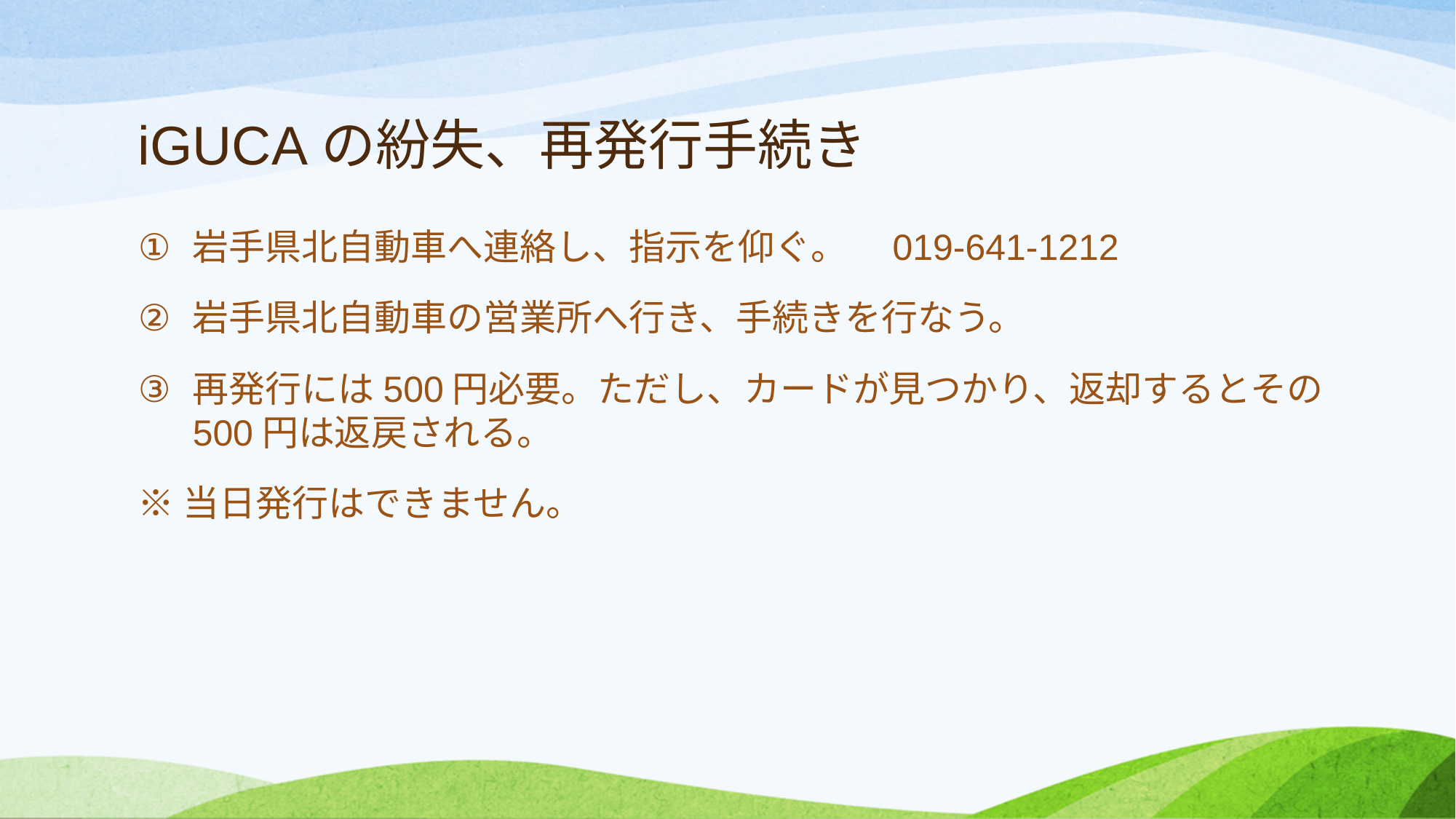

# iGUCAの紛失、再発行手続き
岩手県北自動車へ連絡し、指示を仰ぐ。　019-641-1212
岩手県北自動車の営業所へ行き、手続きを行なう。
再発行には500円必要。ただし、カードが見つかり、返却するとその500円は返戻される。
※当日発行はできません。